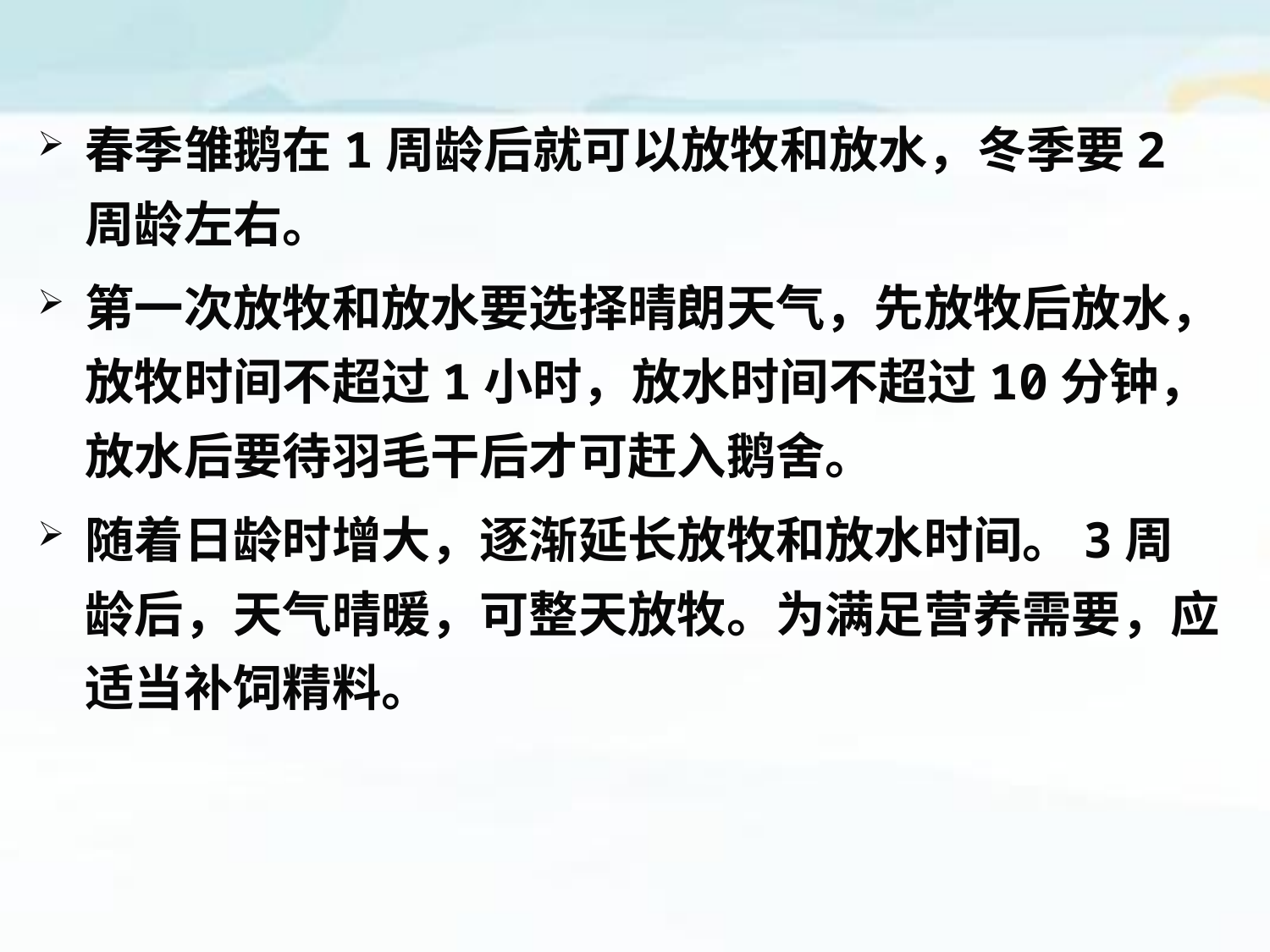

春季雏鹅在1周龄后就可以放牧和放水，冬季要2周龄左右。
第一次放牧和放水要选择晴朗天气，先放牧后放水，放牧时间不超过1小时，放水时间不超过10分钟，放水后要待羽毛干后才可赶入鹅舍。
随着日龄时增大，逐渐延长放牧和放水时间。3周龄后，天气晴暖，可整天放牧。为满足营养需要，应适当补饲精料。